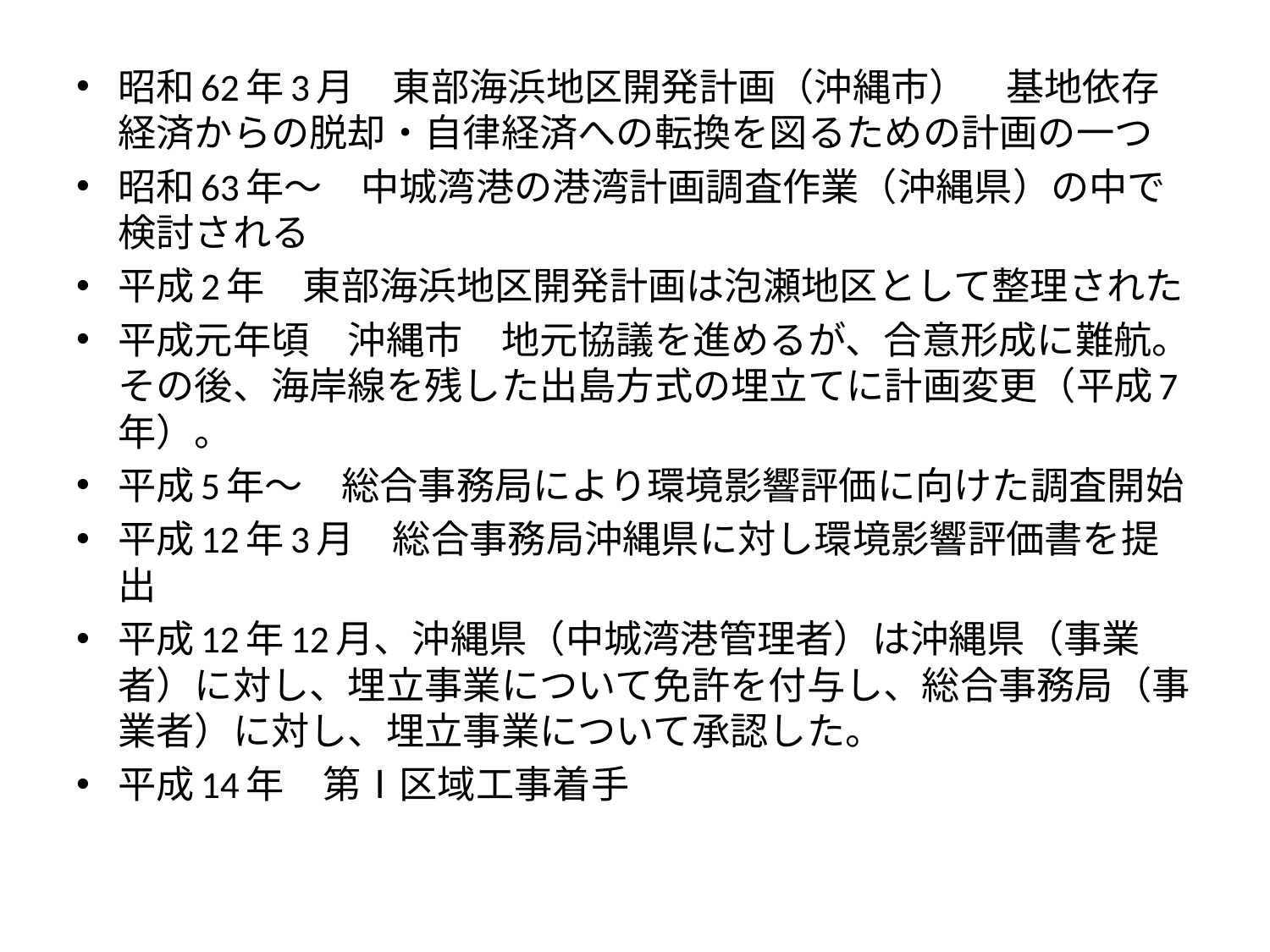

昭和62年3月　東部海浜地区開発計画（沖縄市）　基地依存経済からの脱却・自律経済への転換を図るための計画の一つ
昭和63年～　中城湾港の港湾計画調査作業（沖縄県）の中で検討される
平成2年　東部海浜地区開発計画は泡瀬地区として整理された
平成元年頃　沖縄市　地元協議を進めるが、合意形成に難航。その後、海岸線を残した出島方式の埋立てに計画変更（平成7年）。
平成5年～　総合事務局により環境影響評価に向けた調査開始
平成12年3月　総合事務局沖縄県に対し環境影響評価書を提出
平成12年12月、沖縄県（中城湾港管理者）は沖縄県（事業者）に対し、埋立事業について免許を付与し、総合事務局（事業者）に対し、埋立事業について承認した。
平成14年　第Ⅰ区域工事着手